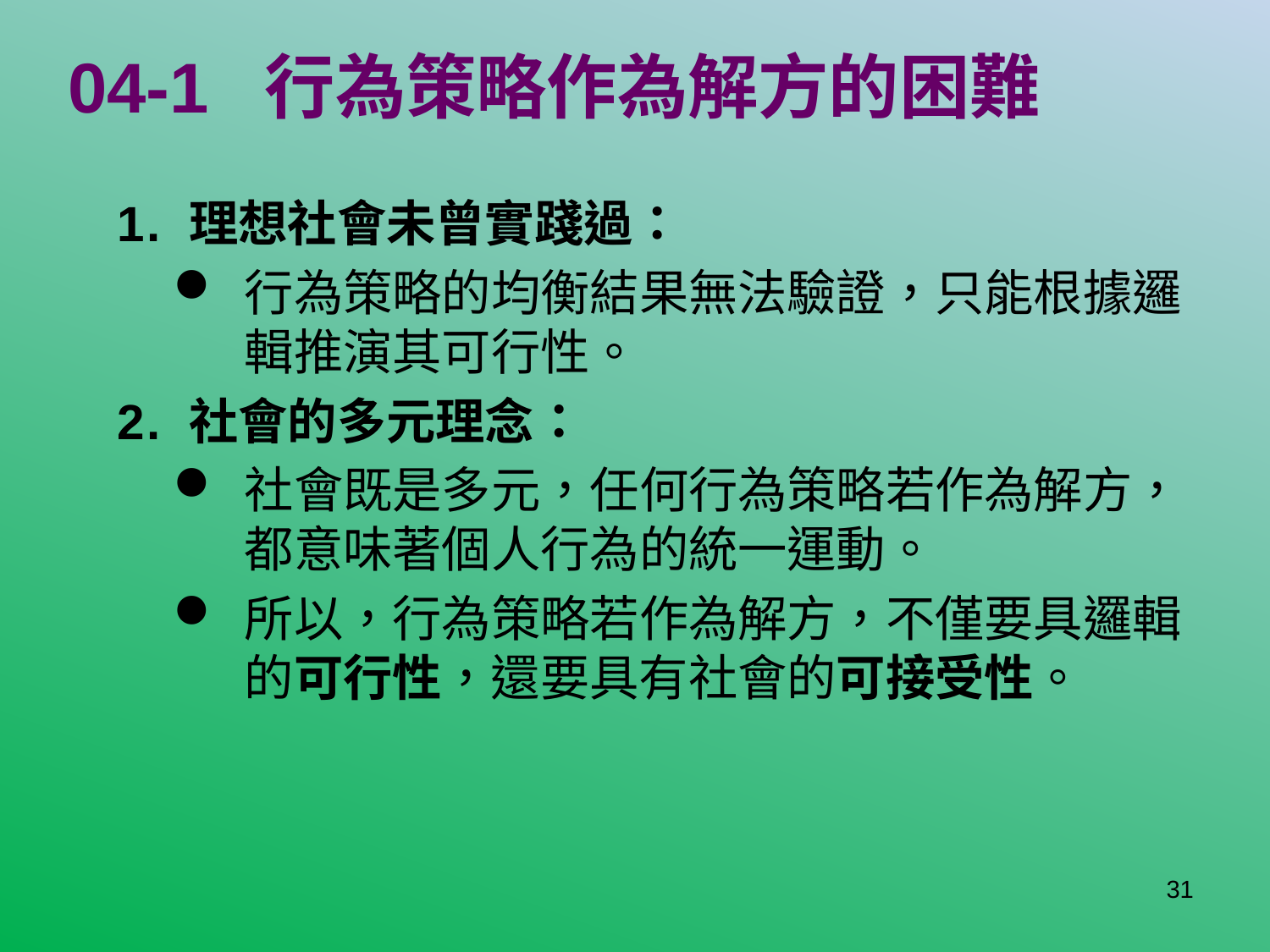

# 04-1  行為策略作為解方的困難
理想社會未曾實踐過：
行為策略的均衡結果無法驗證，只能根據邏輯推演其可行性。
社會的多元理念：
社會既是多元，任何行為策略若作為解方，都意味著個人行為的統一運動。
所以，行為策略若作為解方，不僅要具邏輯的可行性，還要具有社會的可接受性。
31